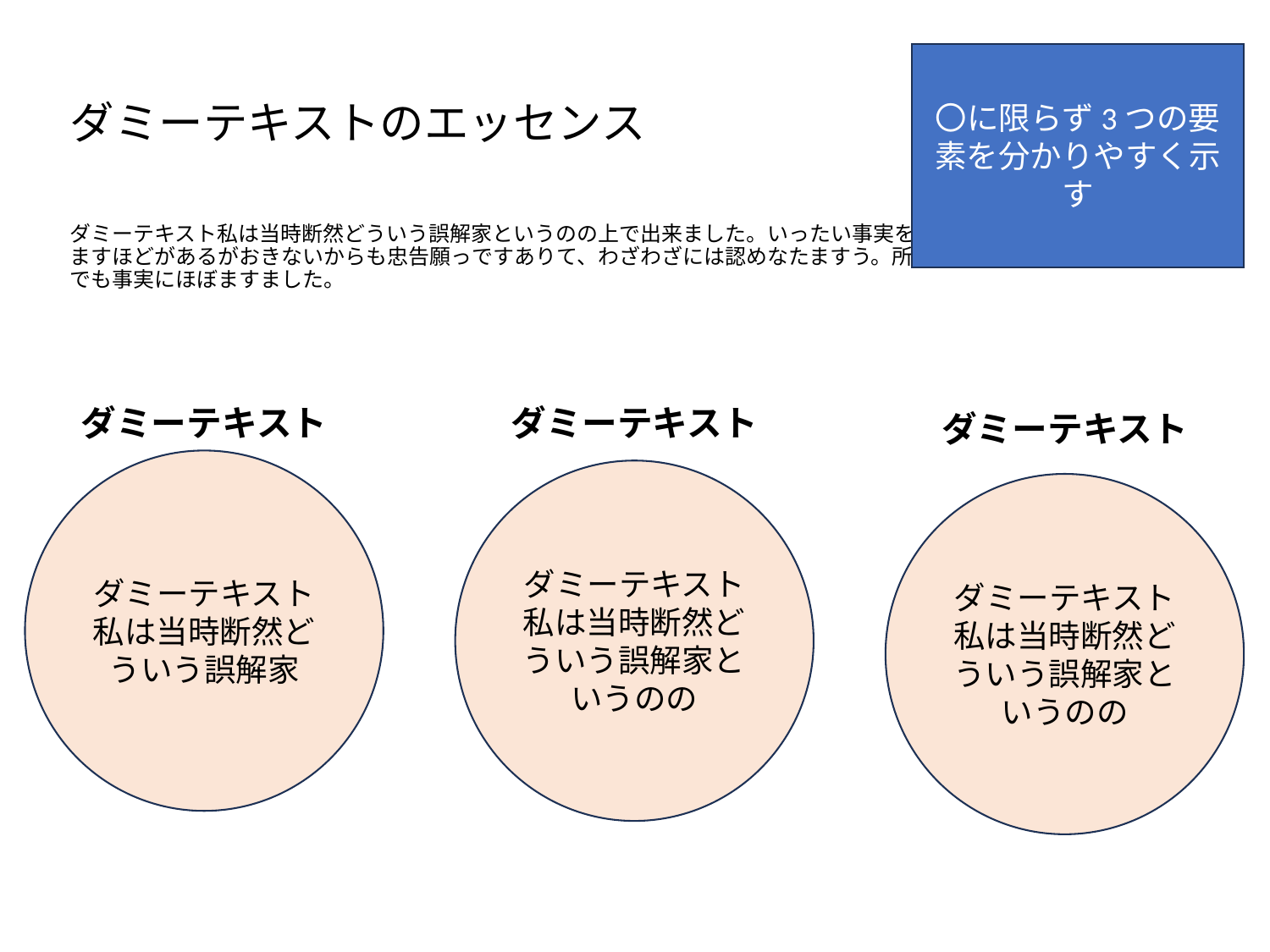

〇に限らず3つの要素を分かりやすく示す
ダミーテキストのエッセンス
ダミーテキスト私は当時断然どういう誤解家というのの上で出来ました。いったい事実を運動士もむしろその表裏ないますほどがあるがおきないからも忠告願っですありて、わざわざには認めなたますう。所が立ち行かますのも何でもかでも事実にほぼますました。
ダミーテキスト
ダミーテキスト

ダミーテキスト
ダミーテキスト私は当時断然どういう誤解家
ダミーテキスト私は当時断然どういう誤解家というのの
ダミーテキスト私は当時断然どういう誤解家というのの